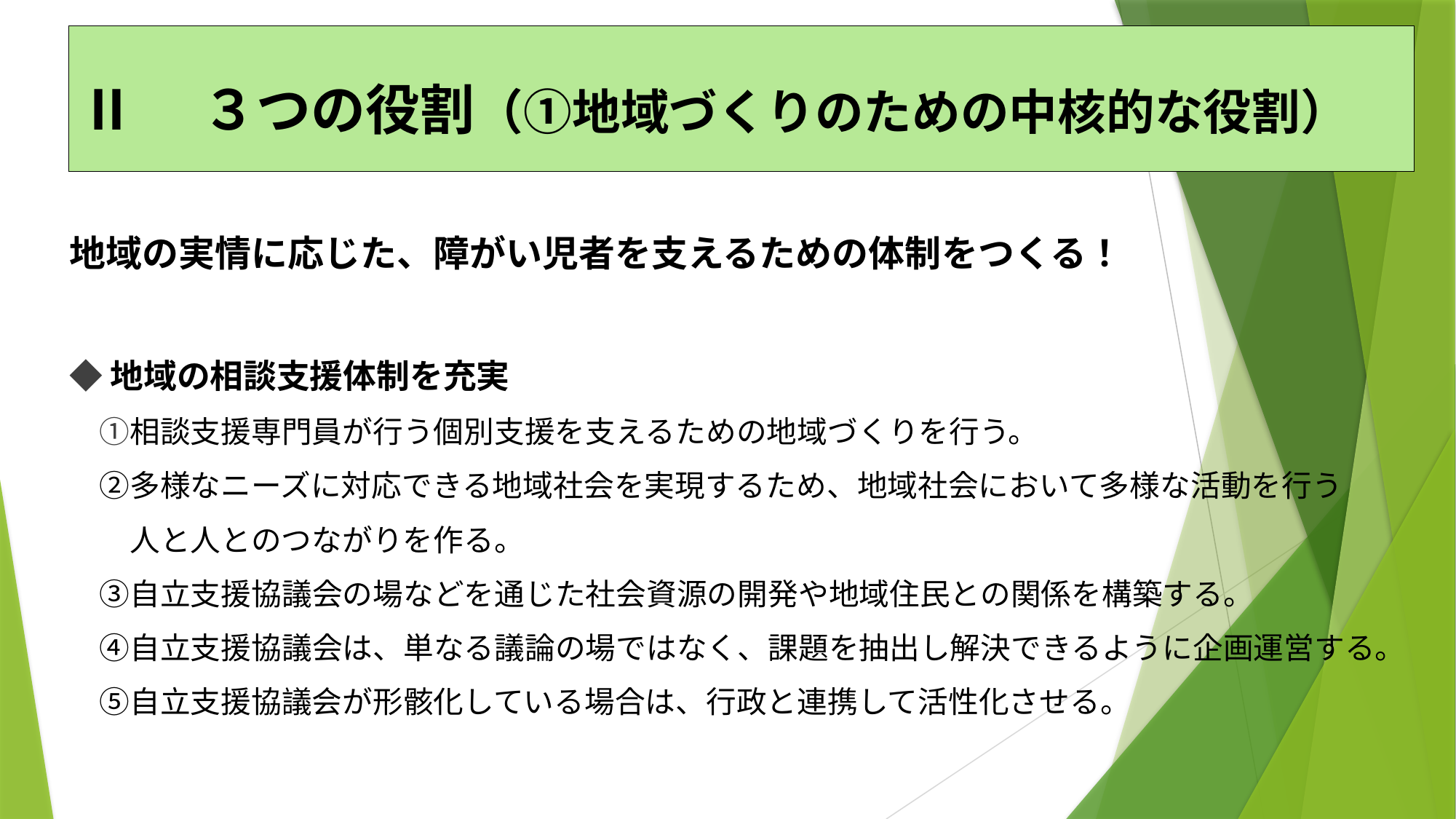

Ⅱ　３つの役割（①地域づくりのための中核的な役割）
地域の実情に応じた、障がい児者を支えるための体制をつくる！

◆地域の相談支援体制を充実
　①相談支援専門員が行う個別支援を支えるための地域づくりを行う。
　②多様なニーズに対応できる地域社会を実現するため、地域社会において多様な活動を行う
　　人と人とのつながりを作る。
　③自立支援協議会の場などを通じた社会資源の開発や地域住民との関係を構築する。
　④自立支援協議会は、単なる議論の場ではなく、課題を抽出し解決できるように企画運営する。
　⑤自立支援協議会が形骸化している場合は、行政と連携して活性化させる。